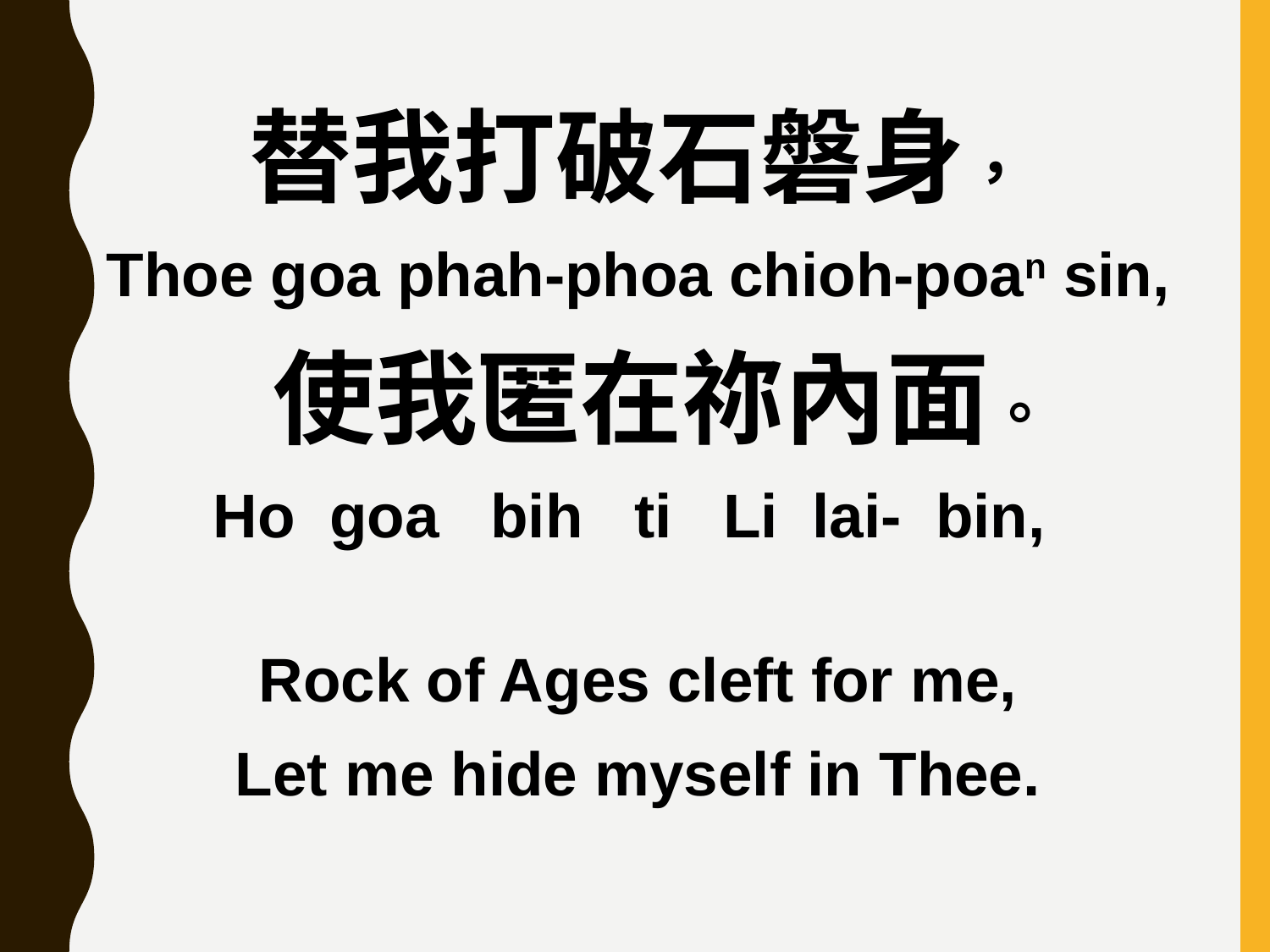

替我打破石磐身，
Thoe goa phah-phoa chioh-poan sin,
 使我匿在祢內面。
Ho  goa   bih   ti   Li  lai-  bin,

Rock of Ages cleft for me,
Let me hide myself in Thee.